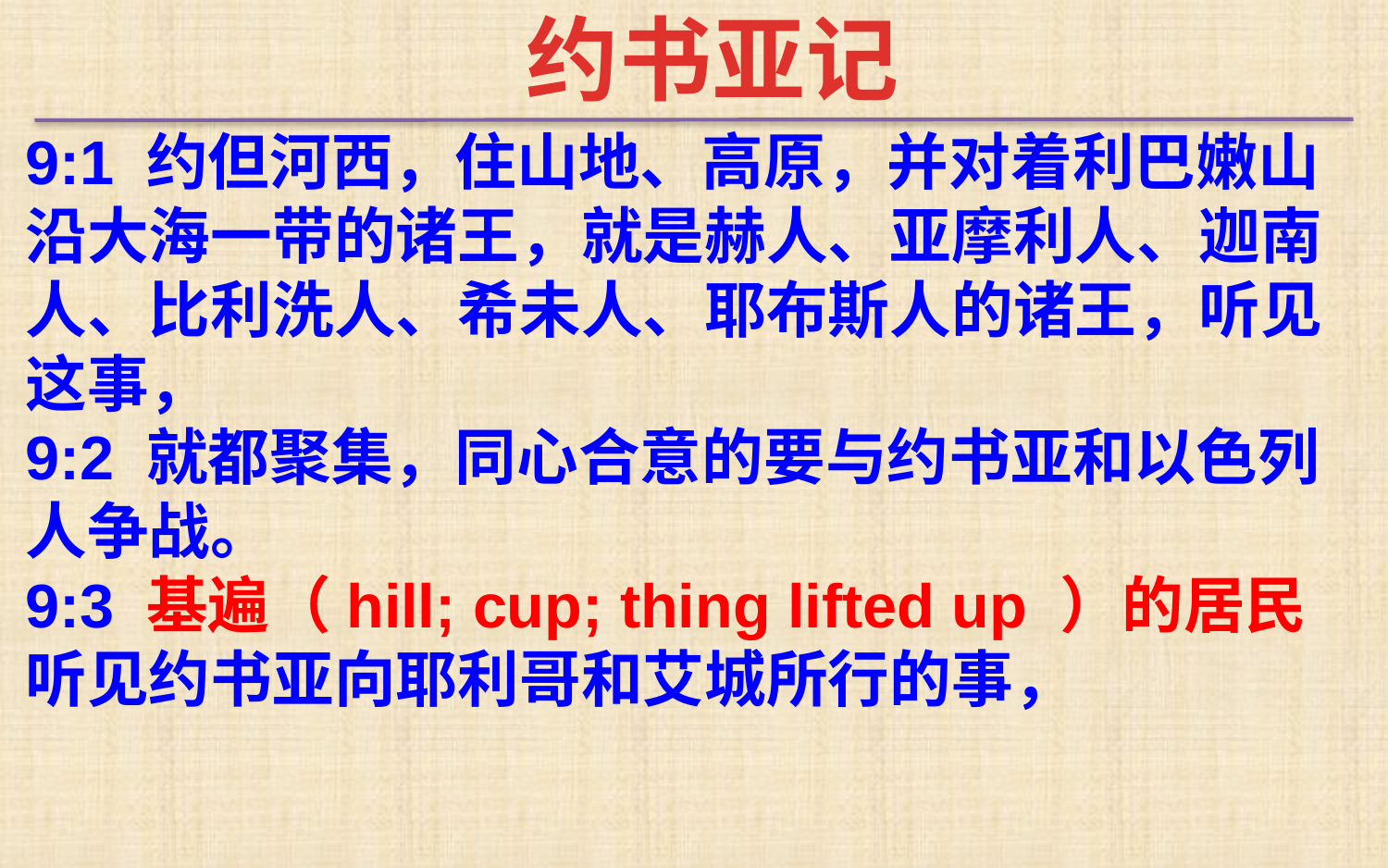

约书亚记
9:1 约但河西，住山地、高原，并对着利巴嫩山沿大海一带的诸王，就是赫人、亚摩利人、迦南人、比利洗人、希未人、耶布斯人的诸王，听见这事，
9:2 就都聚集，同心合意的要与约书亚和以色列人争战。
9:3 基遍（hill; cup; thing lifted up ）的居民听见约书亚向耶利哥和艾城所行的事，